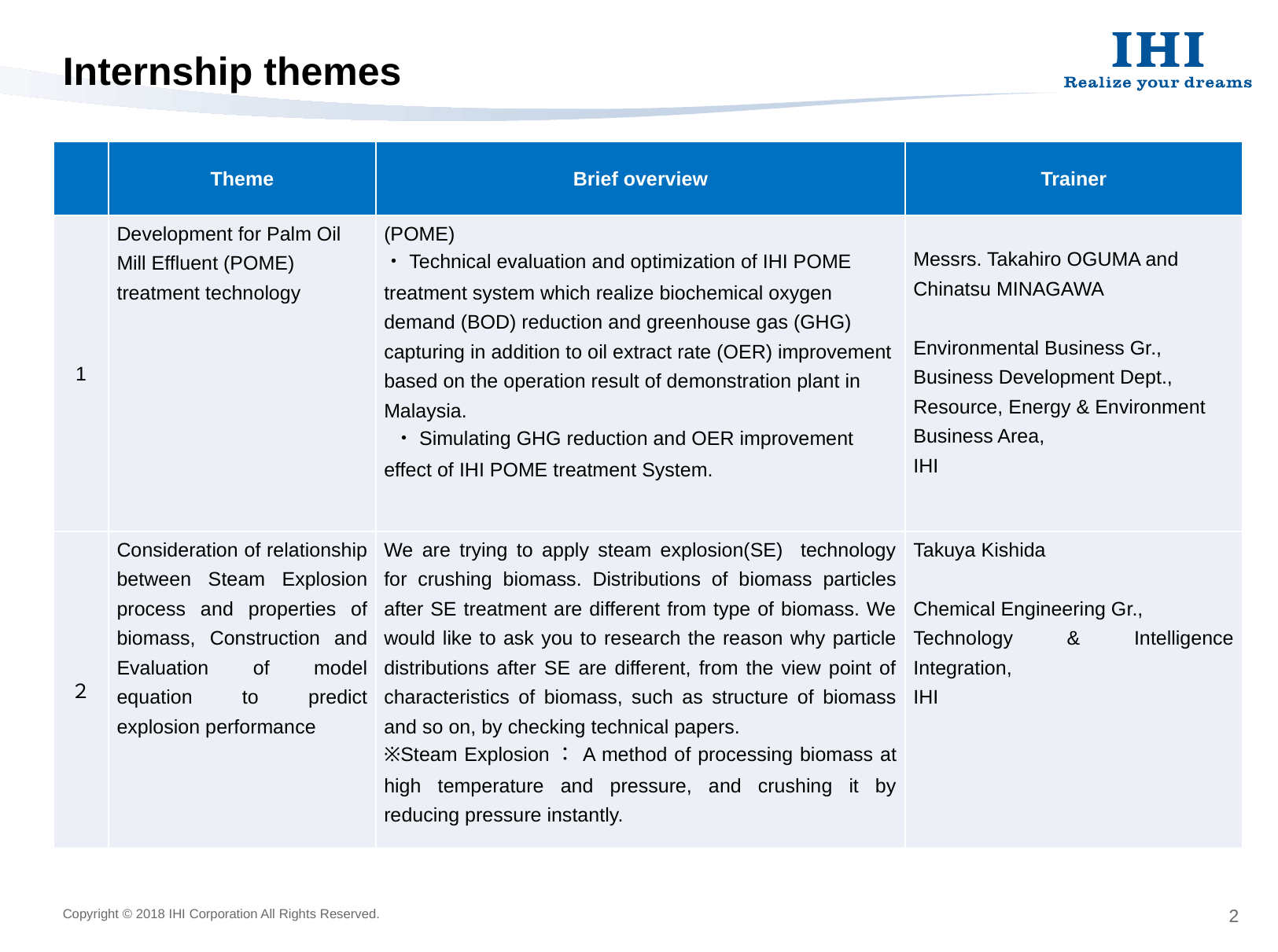

# Internship themes
|  | Theme | Brief overview | Trainer |
| --- | --- | --- | --- |
| 1 | Development for Palm Oil Mill Effluent (POME) treatment technology | (POME) ・Technical evaluation and optimization of IHI POME treatment system which realize biochemical oxygen demand (BOD) reduction and greenhouse gas (GHG) capturing in addition to oil extract rate (OER) improvement based on the operation result of demonstration plant in Malaysia. ・Simulating GHG reduction and OER improvement effect of IHI POME treatment System. | Messrs. Takahiro OGUMA and Chinatsu MINAGAWA Environmental Business Gr., Business Development Dept., Resource, Energy & Environment Business Area, IHI |
| ２ | Consideration of relationship between Steam Explosion process and properties of biomass, Construction and Evaluation of model equation to predict explosion performance | We are trying to apply steam explosion(SE) technology for crushing biomass. Distributions of biomass particles after SE treatment are different from type of biomass. We would like to ask you to research the reason why particle distributions after SE are different, from the view point of characteristics of biomass, such as structure of biomass and so on, by checking technical papers. ※Steam Explosion：A method of processing biomass at high temperature and pressure, and crushing it by reducing pressure instantly. | Takuya Kishida Chemical Engineering Gr., Technology & Intelligence Integration, IHI |
2
Copyright © 2018 IHI Corporation All Rights Reserved.